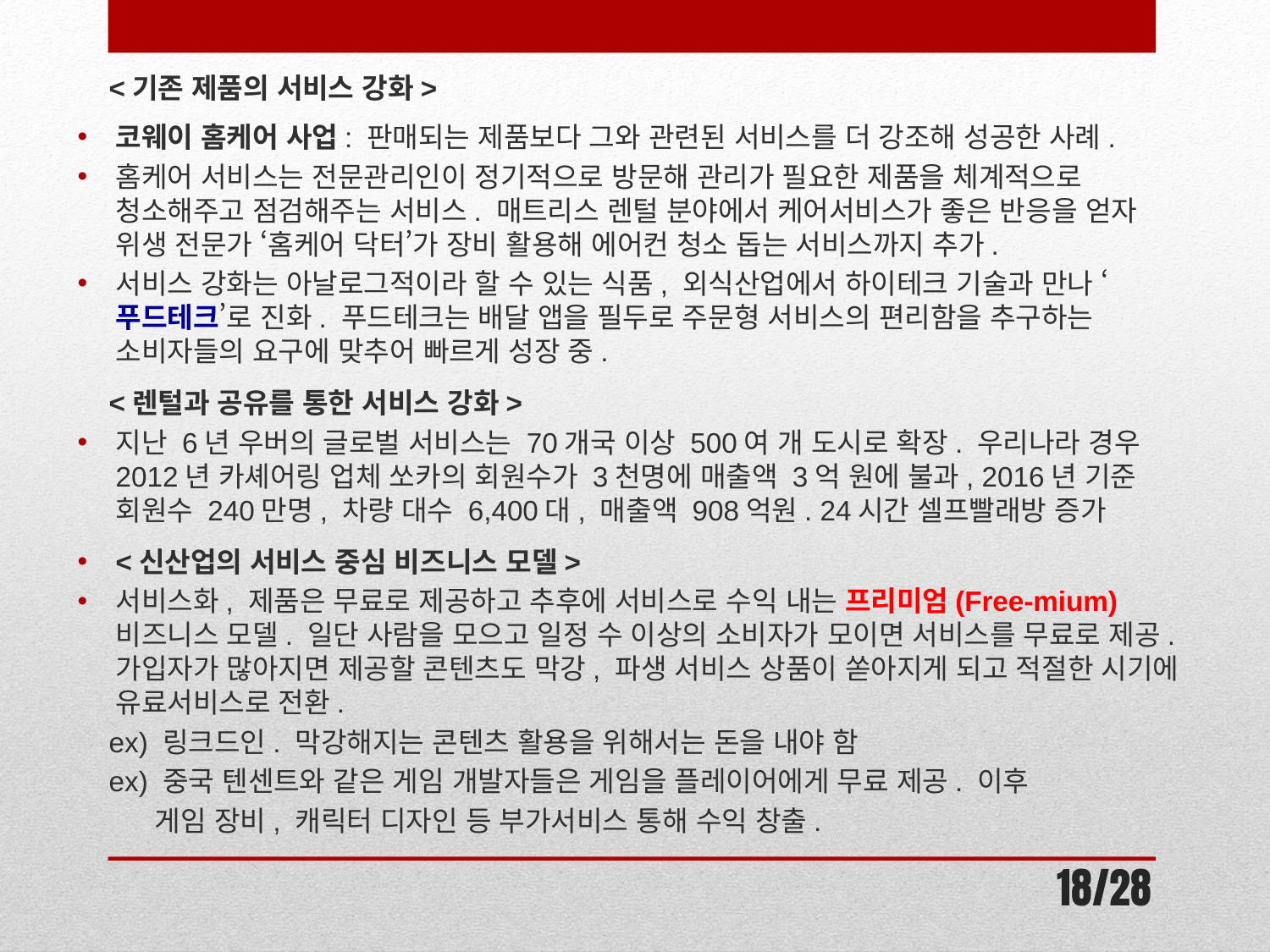

<기존 제품의 서비스 강화>

코웨이 홈케어 사업: 판매되는 제품보다 그와 관련된 서비스를 더 강조해 성공한 사례.
홈케어 서비스는 전문관리인이 정기적으로 방문해 관리가 필요한 제품을 체계적으로 청소해주고 점검해주는 서비스. 매트리스 렌털 분야에서 케어서비스가 좋은 반응을 얻자 위생 전문가 ‘홈케어 닥터’가 장비 활용해 에어컨 청소 돕는 서비스까지 추가.
서비스 강화는 아날로그적이라 할 수 있는 식품, 외식산업에서 하이테크 기술과 만나 ‘푸드테크’로 진화. 푸드테크는 배달 앱을 필두로 주문형 서비스의 편리함을 추구하는 소비자들의 요구에 맞추어 빠르게 성장 중.

    <렌털과 공유를 통한 서비스 강화>
지난 6년 우버의 글로벌 서비스는 70개국 이상 500여 개 도시로 확장. 우리나라 경우 2012년 카셰어링 업체 쏘카의 회원수가 3천명에 매출액 3억 원에 불과, 2016년 기준 회원수 240만명, 차량 대수 6,400대, 매출액 908억원. 24시간 셀프빨래방 증가

<신산업의 서비스 중심 비즈니스 모델>
서비스화, 제품은 무료로 제공하고 추후에 서비스로 수익 내는 프리미엄(Free-mium) 비즈니스 모델. 일단 사람을 모으고 일정 수 이상의 소비자가 모이면 서비스를 무료로 제공. 가입자가 많아지면 제공할 콘텐츠도 막강, 파생 서비스 상품이 쏟아지게 되고 적절한 시기에 유료서비스로 전환.
    ex) 링크드인. 막강해지는 콘텐츠 활용을 위해서는 돈을 내야 함
    ex) 중국 텐센트와 같은 게임 개발자들은 게임을 플레이어에게 무료 제공. 이후
         게임 장비, 캐릭터 디자인 등 부가서비스 통해 수익 창출.
18/28